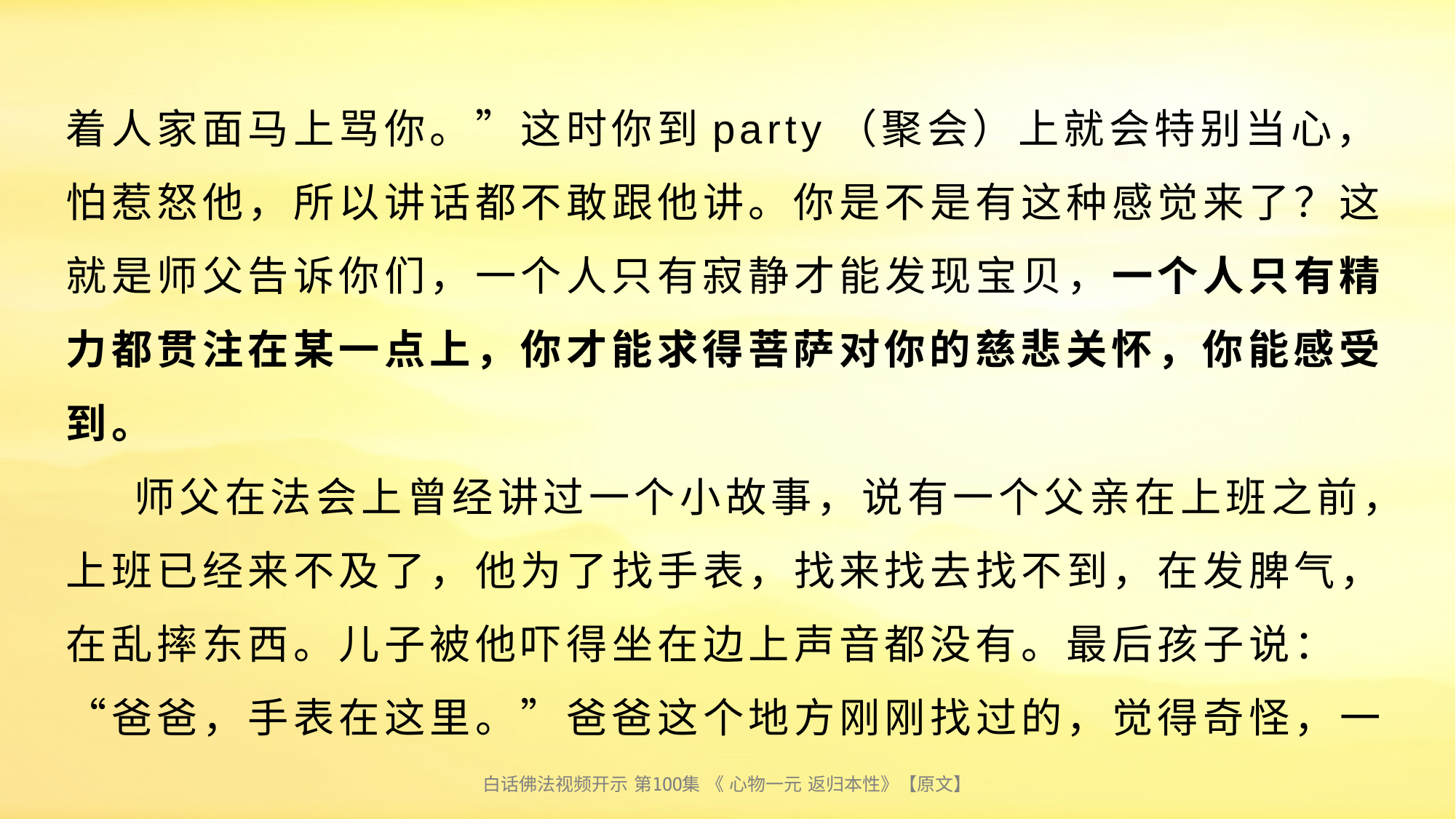

# 着人家面马上骂你。”这时你到party（聚会）上就会特别当心，怕惹怒他，所以讲话都不敢跟他讲。你是不是有这种感觉来了？这就是师父告诉你们，一个人只有寂静才能发现宝贝，一个人只有精力都贯注在某一点上，你才能求得菩萨对你的慈悲关怀，你能感受到。 师父在法会上曾经讲过一个小故事，说有一个父亲在上班之前，上班已经来不及了，他为了找手表，找来找去找不到，在发脾气，在乱摔东西。儿子被他吓得坐在边上声音都没有。最后孩子说：“爸爸，手表在这里。”爸爸这个地方刚刚找过的，觉得奇怪，一
白话佛法视频开示 第100集 《 心物一元 返归本性》【原文】